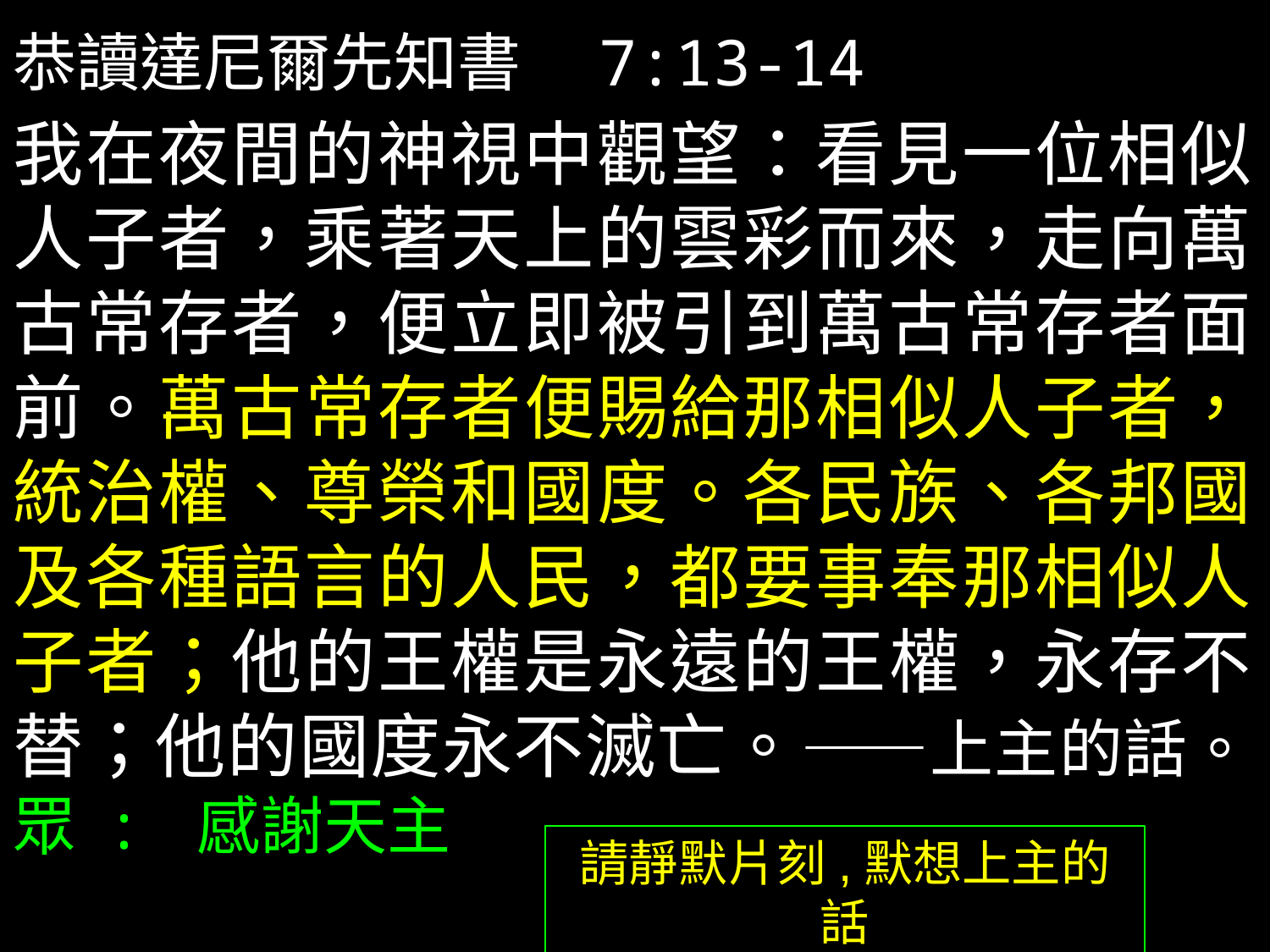

恭讀達尼爾先知書　7:13-14
我在夜間的神視中觀望：看見一位相似人子者，乘著天上的雲彩而來，走向萬古常存者，便立即被引到萬古常存者面前。萬古常存者便賜給那相似人子者，統治權、尊榮和國度。各民族、各邦國及各種語言的人民，都要事奉那相似人子者；他的王權是永遠的王權，永存不替；他的國度永不滅亡。——上主的話。 眾 : 感謝天主

請靜默片刻,默想上主的話